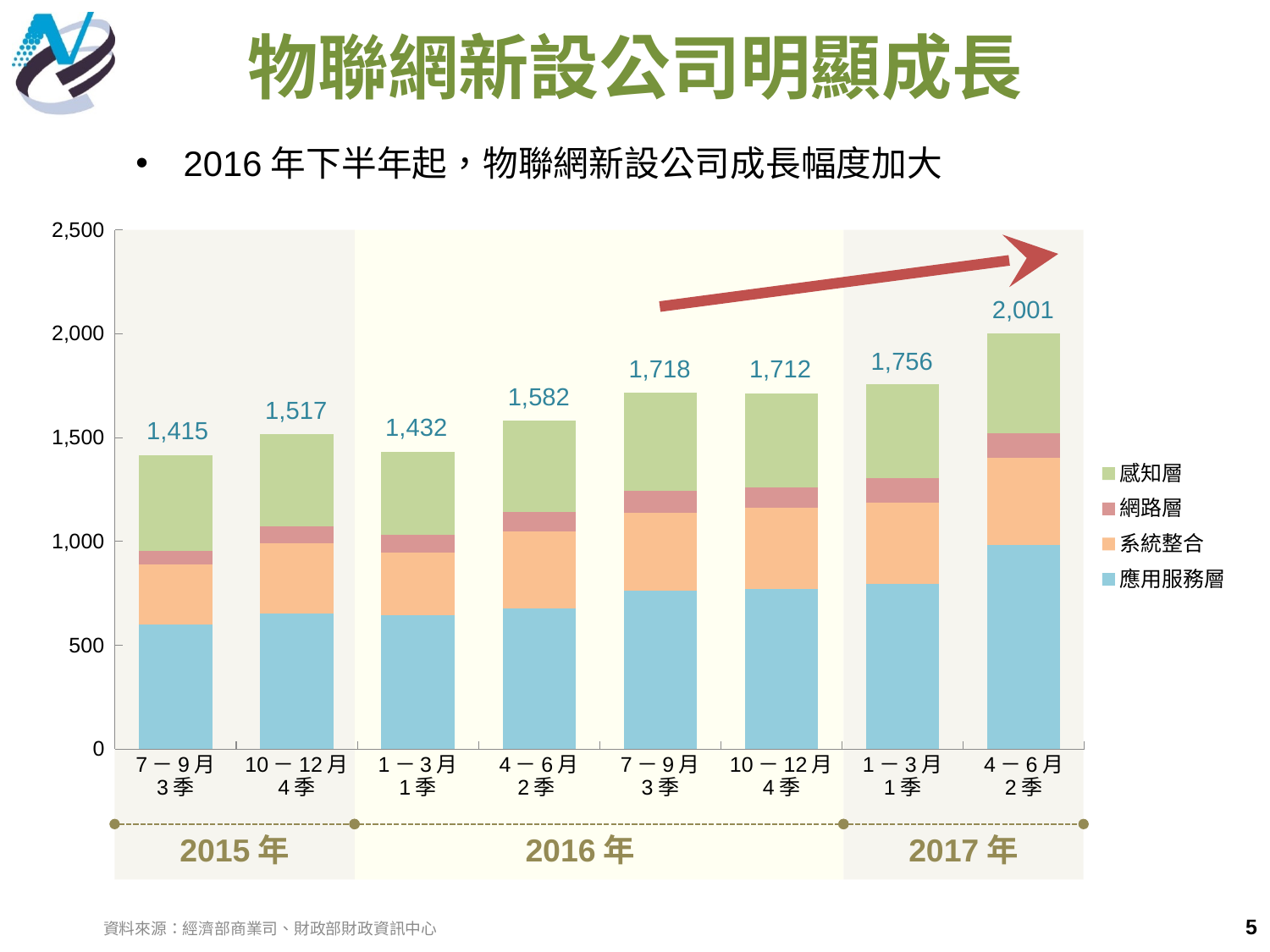

# 物聯網新設公司明顯成長
2016年下半年起，物聯網新設公司成長幅度加大

### Chart

| Category | 應用服務層 | 系統整合 | 網路層 | 感知層 |
|---|---|---|---|---|
| 7－9月
3季 | 601.0 | 286.0 | 68.0 | 460.0 |
| 10－12月
4季 | 652.0 | 339.0 | 81.0 | 445.0 |
| 1－3月
1季 | 645.0 | 301.0 | 84.0 | 402.0 |
| 4－6月
2季  | 678.0 | 369.0 | 93.0 | 442.0 |
| 7－9月
3季 | 763.0 | 376.0 | 106.0 | 473.0 |
| 10－12月
4季 | 771.0 | 392.0 | 98.0 | 451.0 |
| 1－3月
1季 | 795.0 | 390.0 | 119.0 | 452.0 |
| 4－6月
2季 | 983.0 | 420.0 | 117.0 | 481.0 |

 2,001
 1,756
 1,712
 1,718
 1,582
 1,517
 1,432
 1,415
2015年
2016年
2017年
5
資料來源：經濟部商業司、財政部財政資訊中心